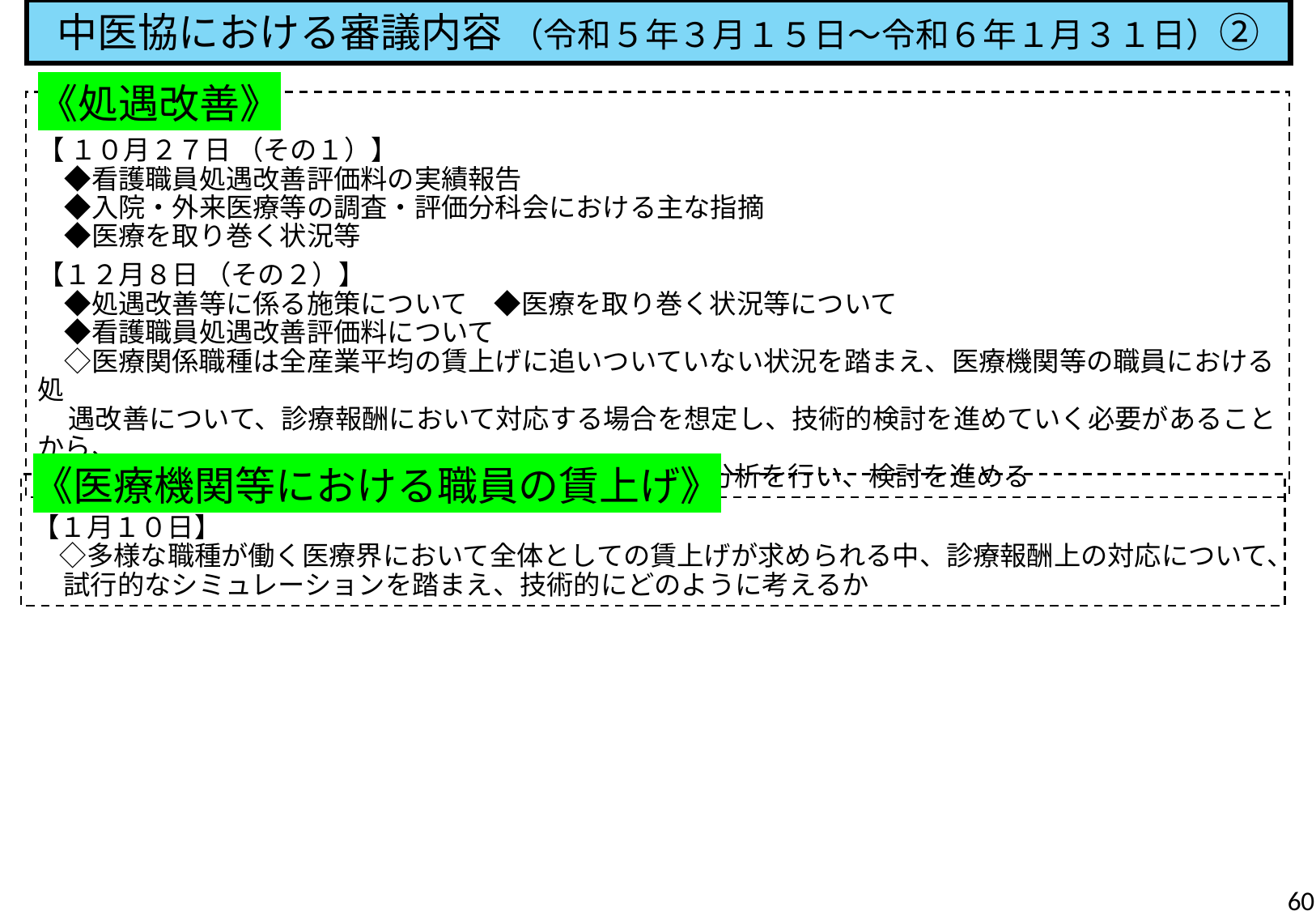

中医協における審議内容 （令和５年３月１５日～令和６年１月３１日）②
《処遇改善》
【 １０月２７日 （その１）】
　◆看護職員処遇改善評価料の実績報告
　◆入院・外来医療等の調査・評価分科会における主な指摘
　◆医療を取り巻く状況等
【１２月８日 （その２）】
　◆処遇改善等に係る施策について　◆医療を取り巻く状況等について
　◆看護職員処遇改善評価料について
　◇医療関係職種は全産業平均の賃上げに追いついていない状況を踏まえ、医療機関等の職員における処
    遇改善について、診療報酬において対応する場合を想定し、技術的検討を進めていく必要があることから、
   入院・外来医療等の調査・評価分科会において必要な分析を行い、検討を進める
《医療機関等における職員の賃上げ》
【１月１０日】
　◇多様な職種が働く医療界において全体としての賃上げが求められる中、診療報酬上の対応について、
    試行的なシミュレーションを踏まえ、技術的にどのように考えるか
60